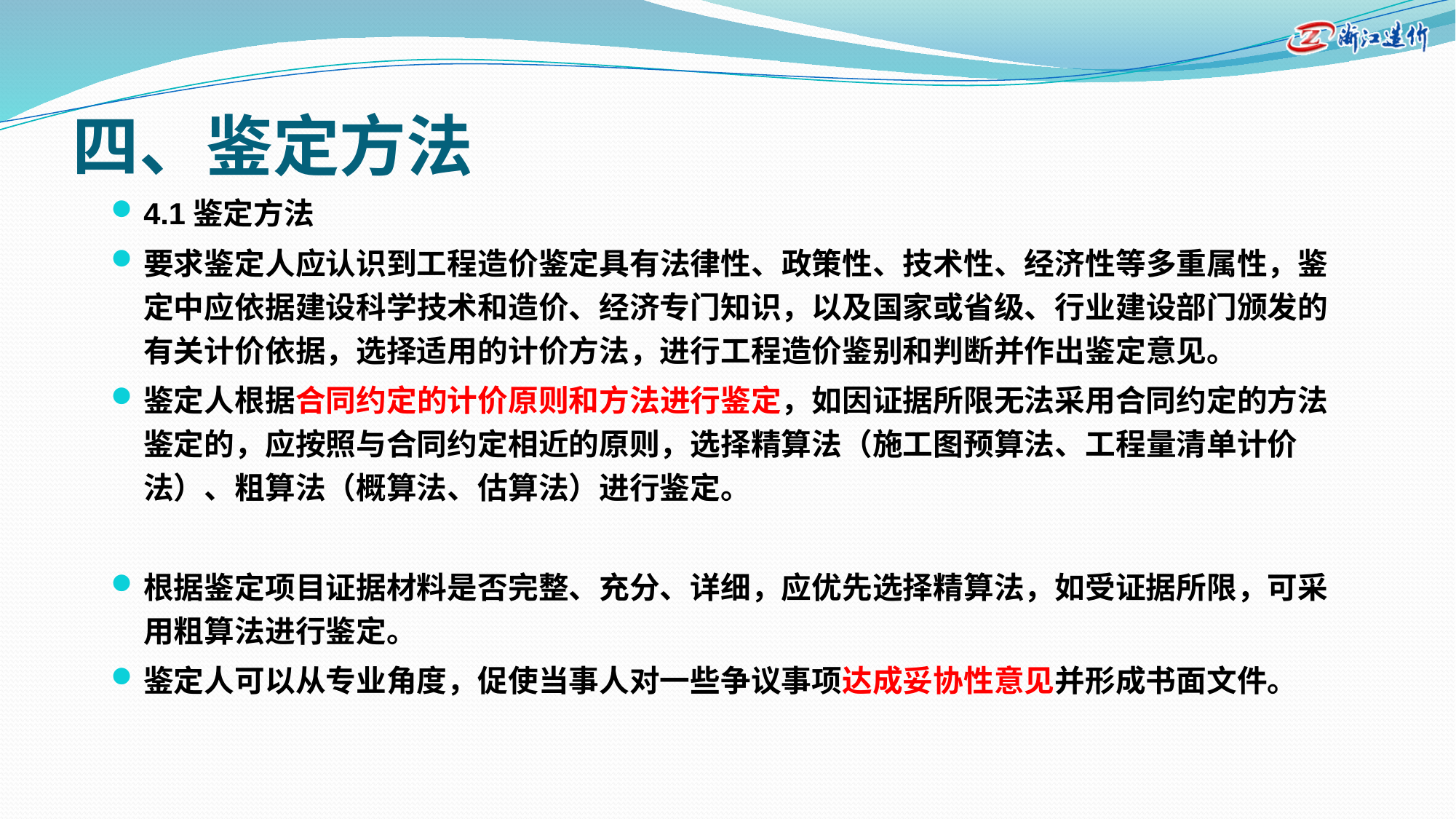

# 四、鉴定方法
4.1鉴定方法
要求鉴定人应认识到工程造价鉴定具有法律性、政策性、技术性、经济性等多重属性，鉴定中应依据建设科学技术和造价、经济专门知识，以及国家或省级、行业建设部门颁发的有关计价依据，选择适用的计价方法，进行工程造价鉴别和判断并作出鉴定意见。
鉴定人根据合同约定的计价原则和方法进行鉴定，如因证据所限无法采用合同约定的方法鉴定的，应按照与合同约定相近的原则，选择精算法（施工图预算法、工程量清单计价法）、粗算法（概算法、估算法）进行鉴定。

根据鉴定项目证据材料是否完整、充分、详细，应优先选择精算法，如受证据所限，可采用粗算法进行鉴定。
鉴定人可以从专业角度，促使当事人对一些争议事项达成妥协性意见并形成书面文件。